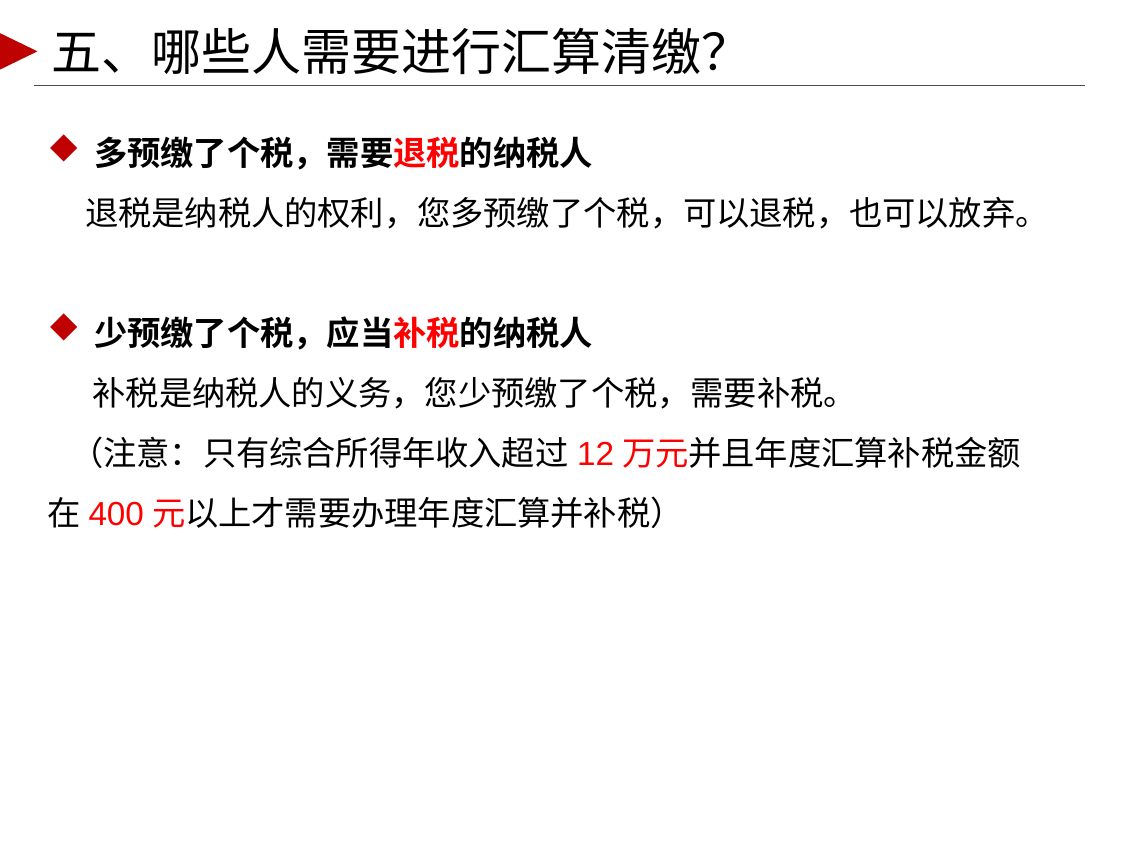

五、哪些人需要进行汇算清缴？

多预缴了个税，需要退税的纳税人
    退税是纳税人的权利，您多预缴了个税，可以退税，也可以放弃。

少预缴了个税，应当补税的纳税人
     补税是纳税人的义务，您少预缴了个税，需要补税。
  （注意：只有综合所得年收入超过12万元并且年度汇算补税金额在400元以上才需要办理年度汇算并补税）